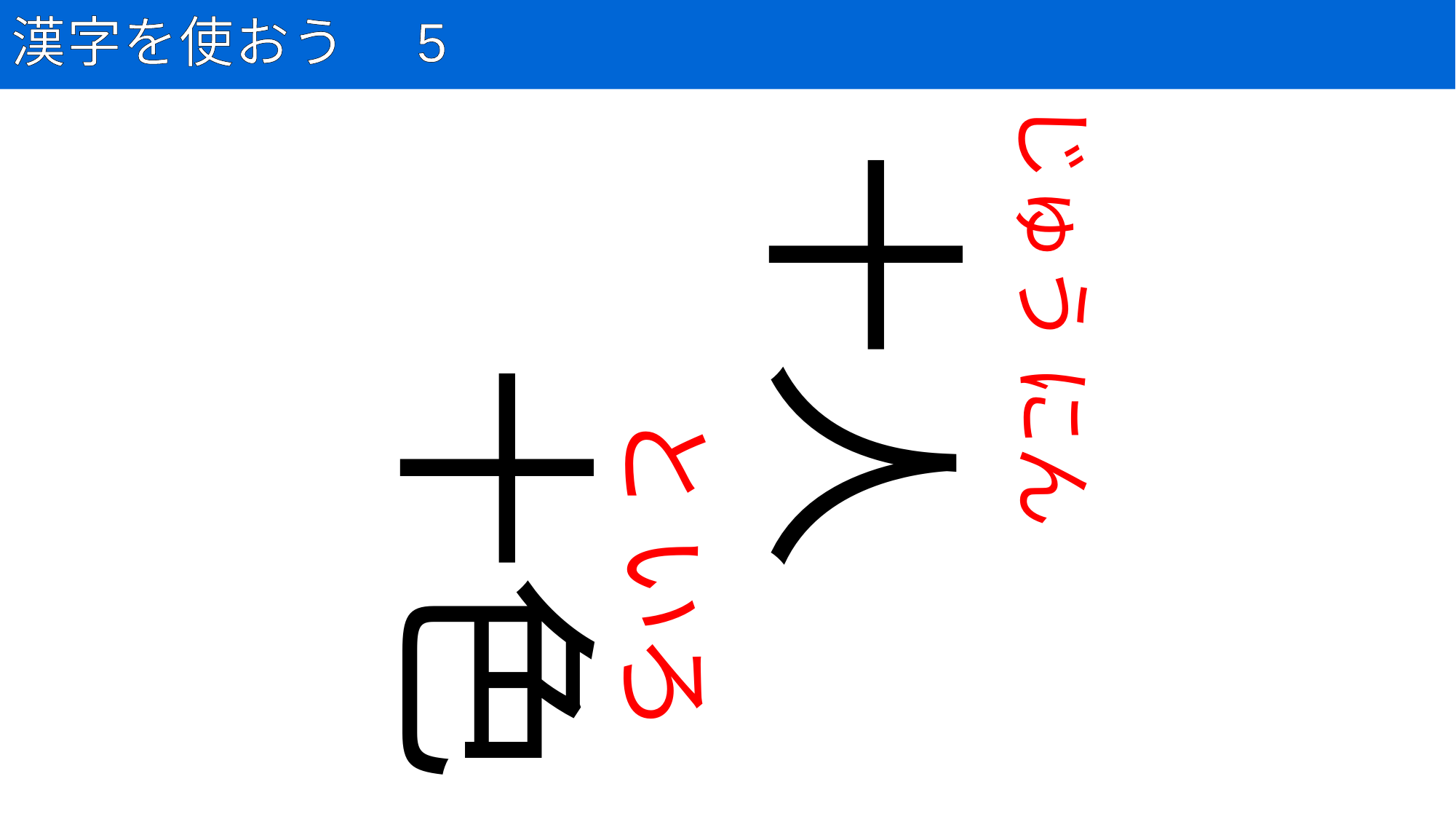

# 漢字を使おう　5
19
じゅう にん
十人
十色
と いろ